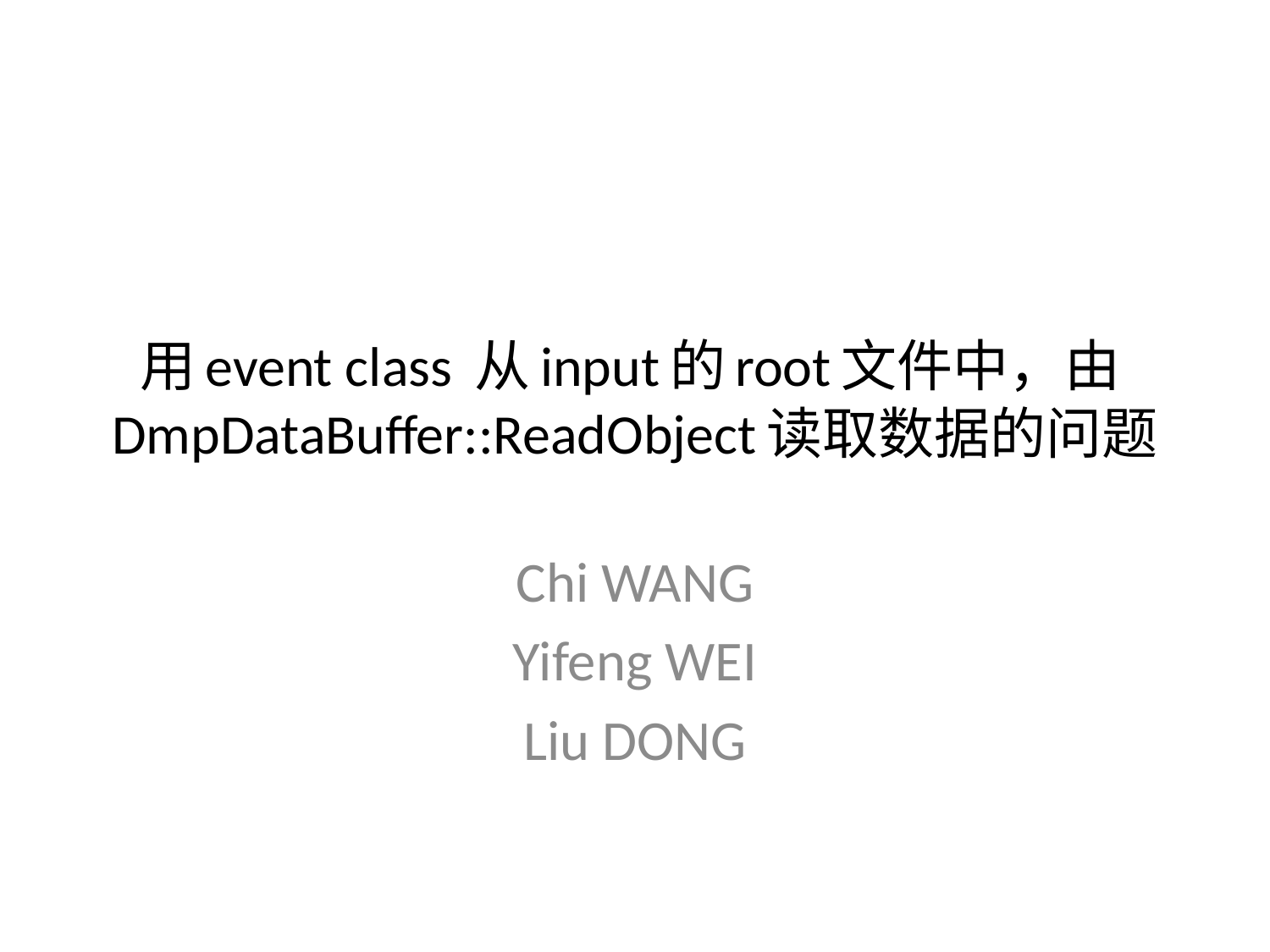

# 用event class 从input的root文件中，由DmpDataBuffer::ReadObject读取数据的问题
Chi WANG
Yifeng WEI
Liu DONG